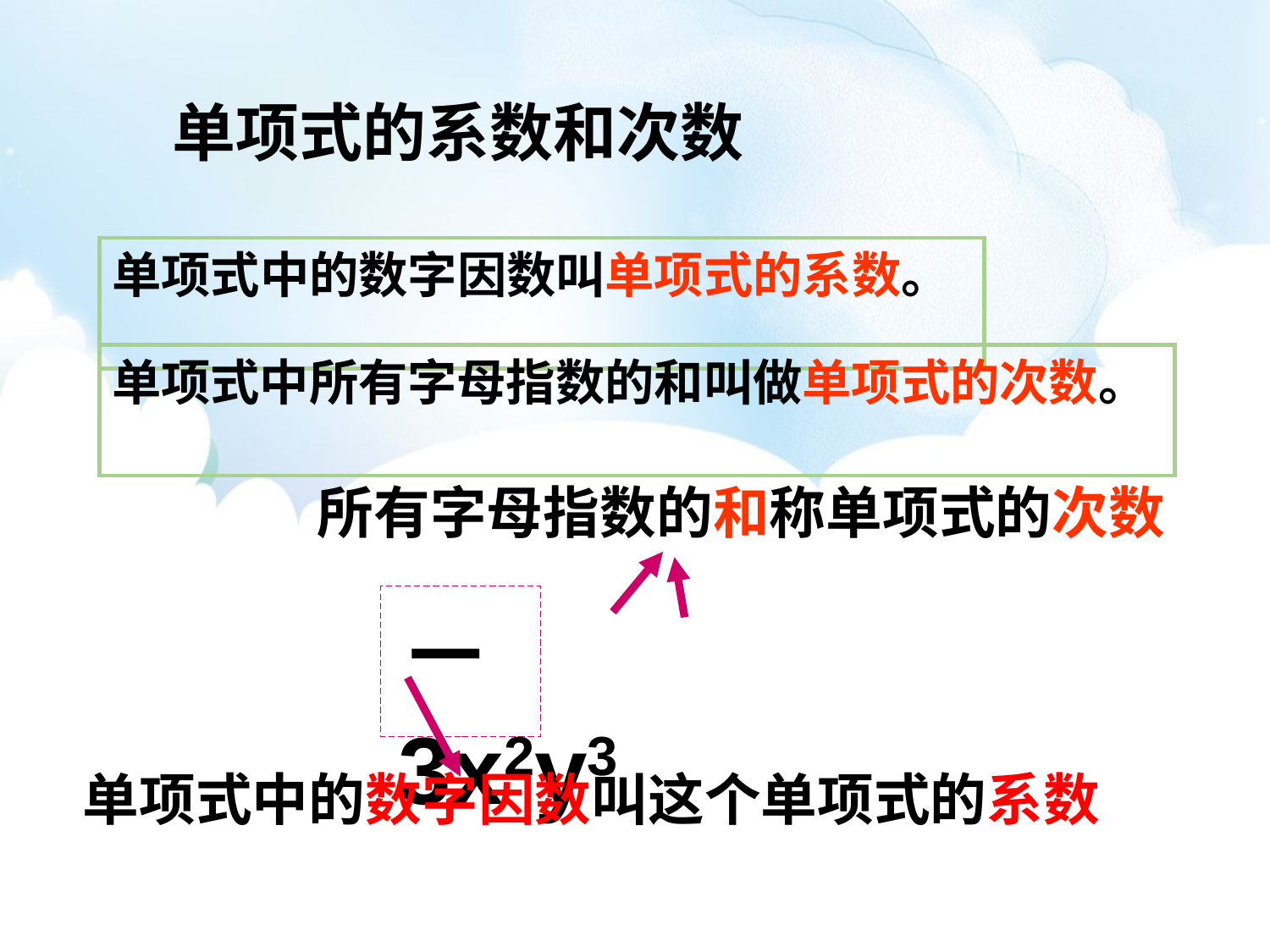

单项式的系数和次数
单项式中的数字因数叫单项式的系数。
单项式中所有字母指数的和叫做单项式的次数。
所有字母指数的和称单项式的次数

－3x2y3
单项式中的数字因数叫这个单项式的系数